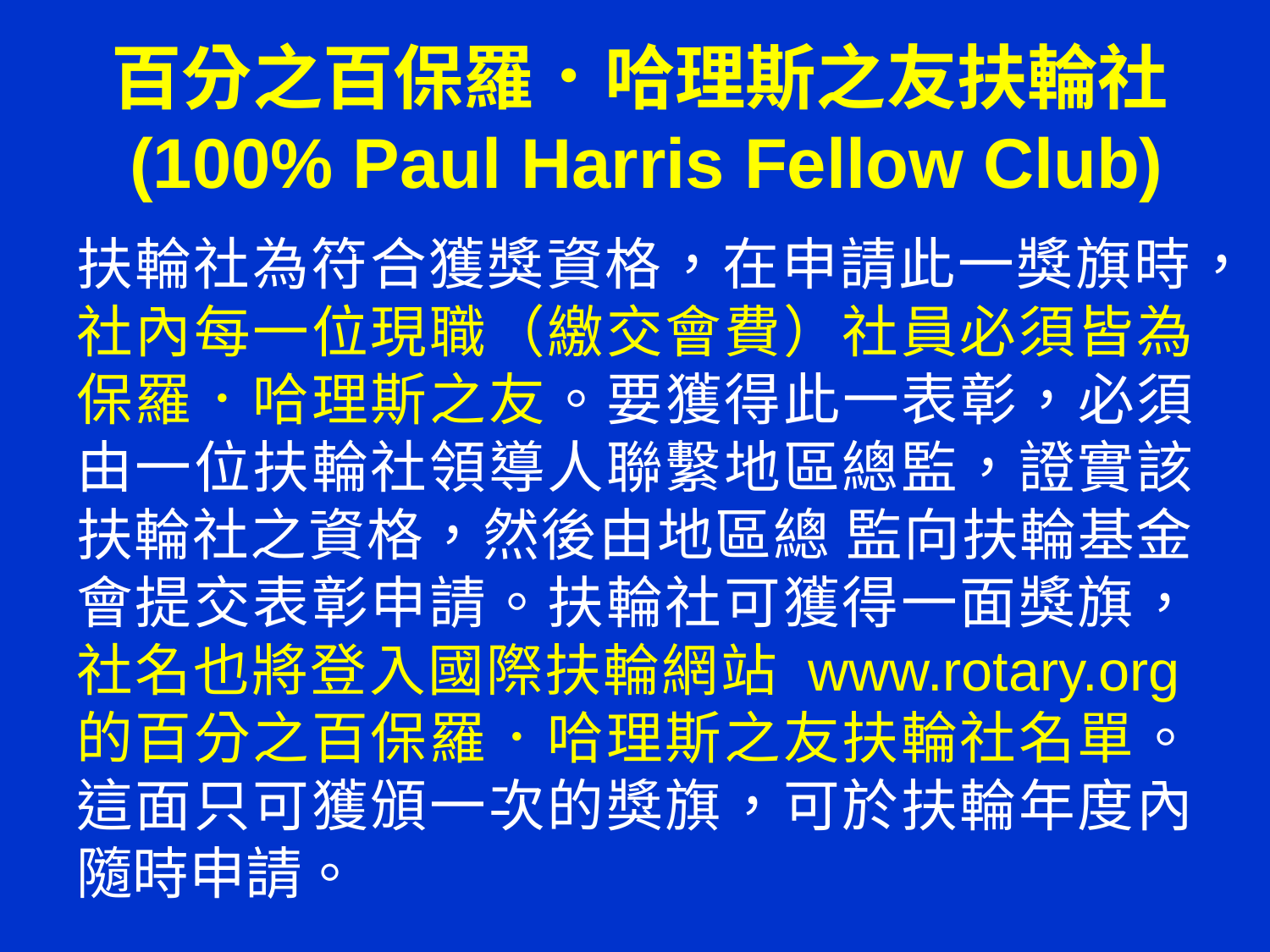

# 百分之百保羅．哈理斯之友扶輪社 (100% Paul Harris Fellow Club)
扶輪社為符合獲獎資格，在申請此一獎旗時，社內每一位現職（繳交會費）社員必須皆為保羅．哈理斯之友。要獲得此一表彰，必須由一位扶輪社領導人聯繫地區總監，證實該扶輪社之資格，然後由地區總 監向扶輪基金會提交表彰申請。扶輪社可獲得一面獎旗，社名也將登入國際扶輪網站 www.rotary.org的百分之百保羅．哈理斯之友扶輪社名單。這面只可獲頒一次的獎旗，可於扶輪年度內隨時申請。